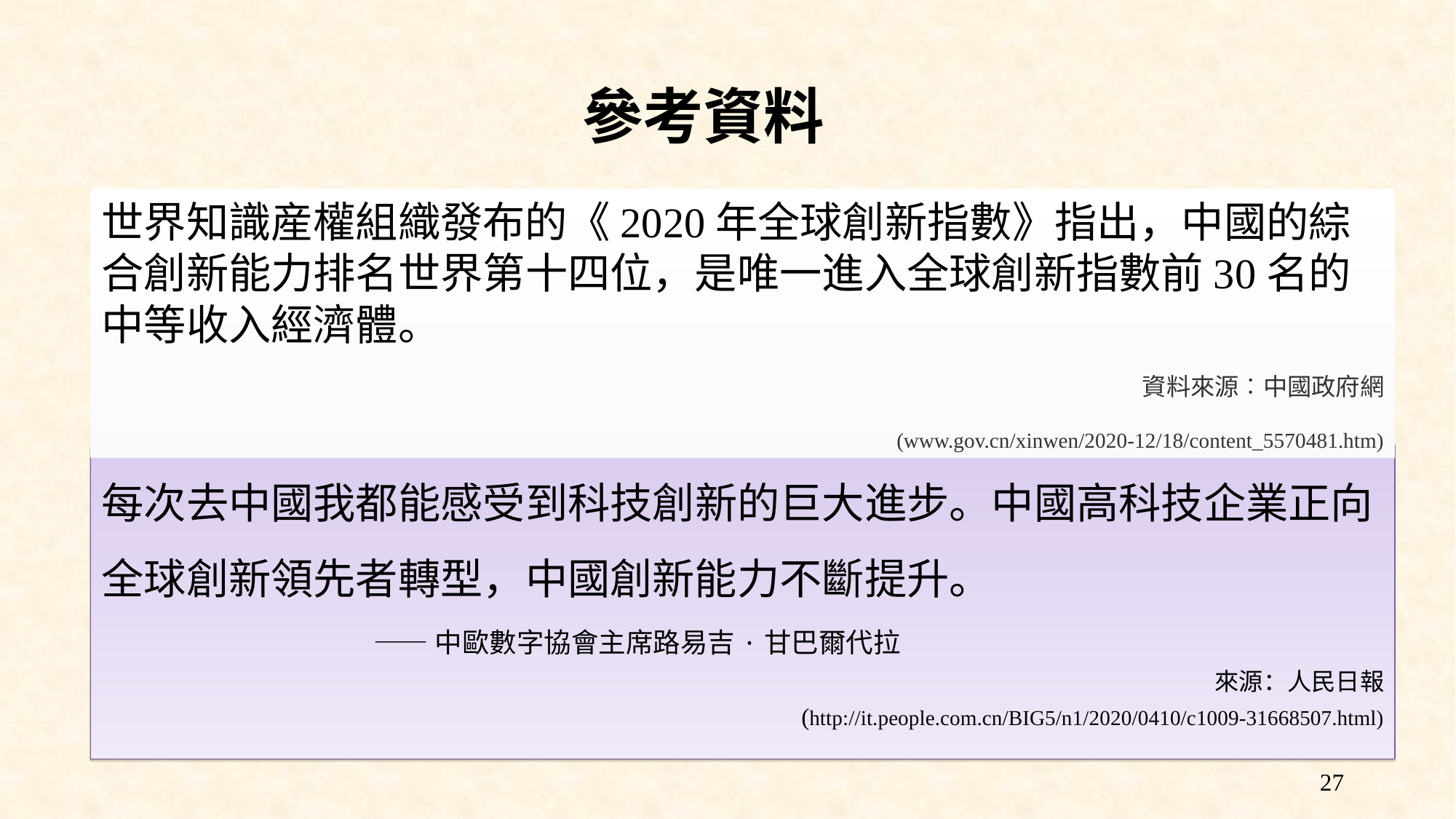

參考資料
世界知識産權組織發布的《2020年全球創新指數》指出，中國的綜合創新能力排名世界第十四位，是唯一進入全球創新指數前30名的中等收入經濟體。
資料來源︰中國政府網
(www.gov.cn/xinwen/2020-12/18/content_5570481.htm)
每次去中國我都能感受到科技創新的巨大進步。中國高科技企業正向全球創新領先者轉型，中國創新能力不斷提升。
                                            ——中歐數字協會主席路易吉·甘巴爾代拉
                                        來源：人民日報
(http://it.people.com.cn/BIG5/n1/2020/0410/c1009-31668507.html)
27